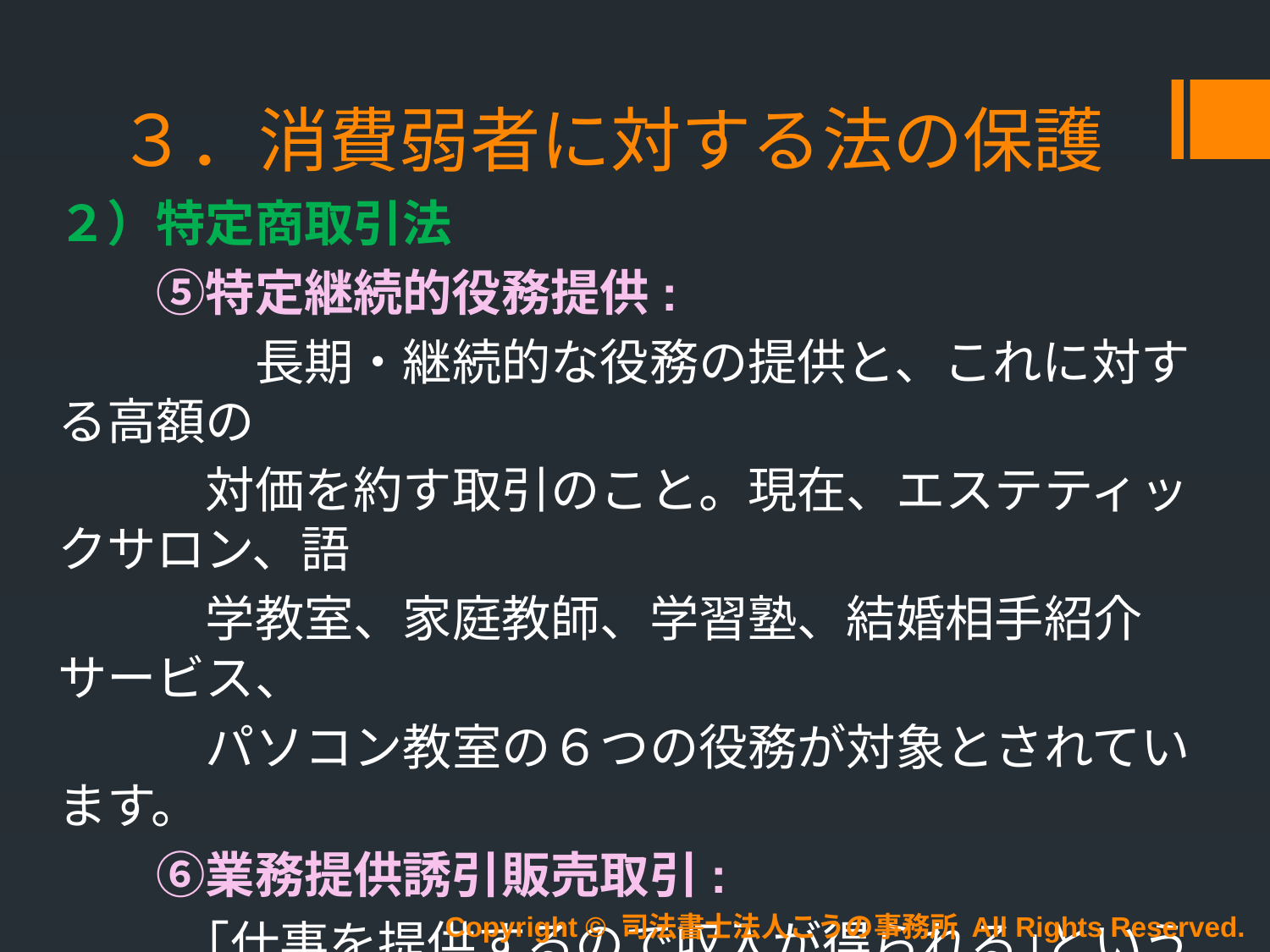

# ３．消費弱者に対する法の保護
２）特定商取引法
　　⑤特定継続的役務提供:
　　　　長期・継続的な役務の提供と、これに対する高額の
　　　対価を約す取引のこと。現在、エステティックサロン、語
　　　学教室、家庭教師、学習塾、結婚相手紹介サービス、
　　　パソコン教室の６つの役務が対象とされています。
　　⑥業務提供誘引販売取引:
　　　｢仕事を提供するので収入が得られる｣という口実で
　　　消費者を誘引し、仕事に必要であるとして、商品等
　　　を売って金銭負担を負わせる取引のこと。

Copyright © 司法書士法人こうの事務所 All Rights Reserved.